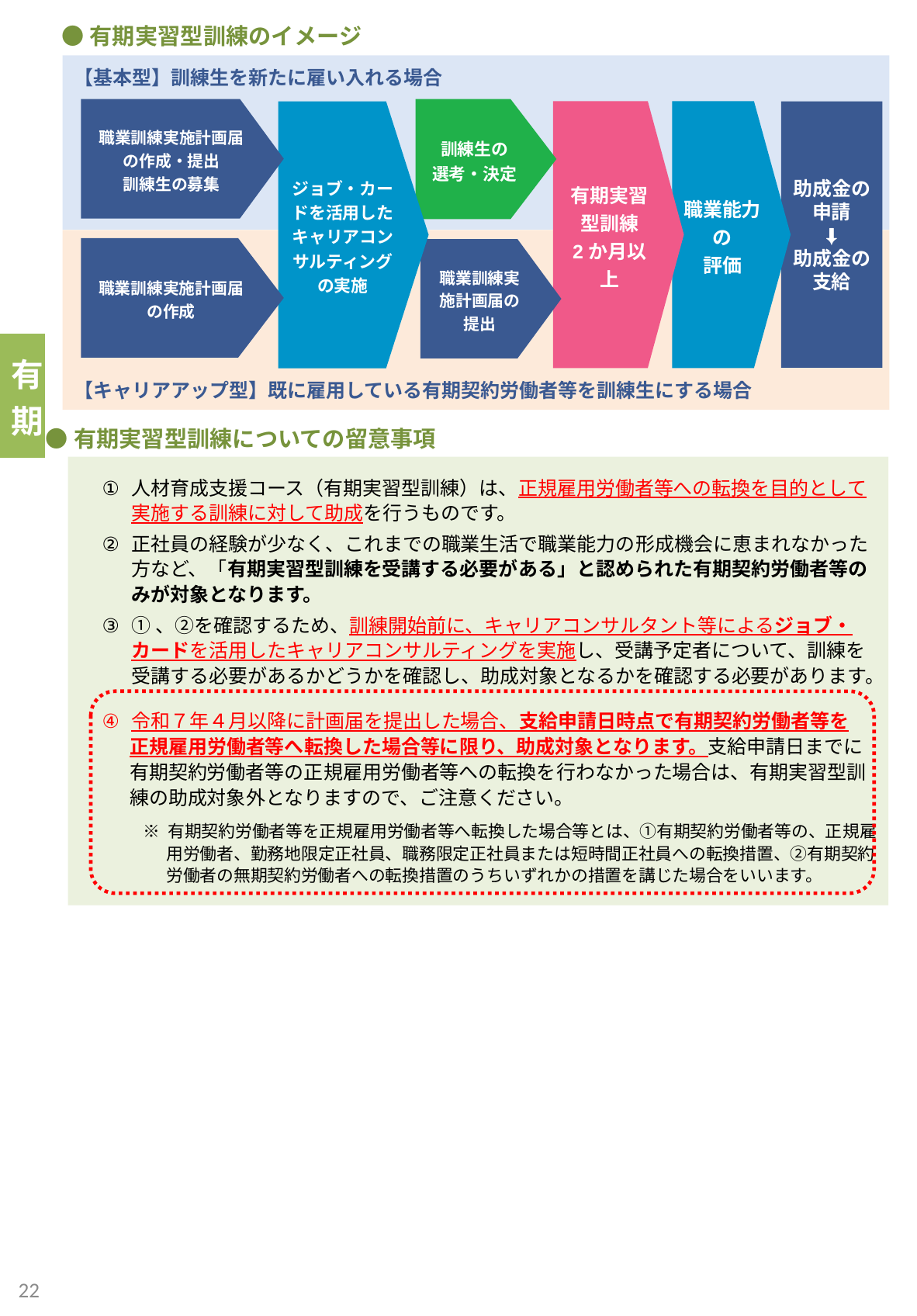

●有期実習型訓練のイメージ
【基本型】訓練生を新たに雇い入れる場合

| 育成 |
| --- |
| 認定 |
| 有期 |
職業訓練実施計画届の作成・提出
訓練生の募集
訓練生の
選考・決定
有期実習型訓練
2か月以上
職業能力の
評価
ジョブ・カードを活用したキャリアコンサルティングの実施
助成金の申請
⬇
助成金の支給

職業訓練実施計画届の作成
職業訓練実施計画届の提出
【キャリアアップ型】既に雇用している有期契約労働者等を訓練生にする場合
●有期実習型訓練についての留意事項

人材育成支援コース（有期実習型訓練）は、正規雇用労働者等への転換を目的として実施する訓練に対して助成を行うものです。
正社員の経験が少なく、これまでの職業生活で職業能力の形成機会に恵まれなかった方など、「有期実習型訓練を受講する必要がある」と認められた有期契約労働者等のみが対象となります。
①、②を確認するため、訓練開始前に、キャリアコンサルタント等によるジョブ・カードを活用したキャリアコンサルティングを実施し、受講予定者について、訓練を受講する必要があるかどうかを確認し、助成対象となるかを確認する必要があります。
令和７年４月以降に計画届を提出した場合、支給申請日時点で有期契約労働者等を
正規雇用労働者等へ転換した場合等に限り、助成対象となります。支給申請日までに有期契約労働者等の正規雇用労働者等への転換を行わなかった場合は、有期実習型訓練の助成対象外となりますので、ご注意ください。
※ 有期契約労働者等を正規雇用労働者等へ転換した場合等とは、①有期契約労働者等の、正規雇用労働者、勤務地限定正社員、職務限定正社員または短時間正社員への転換措置、②有期契約労働者の無期契約労働者への転換措置のうちいずれかの措置を講じた場合をいいます。

22